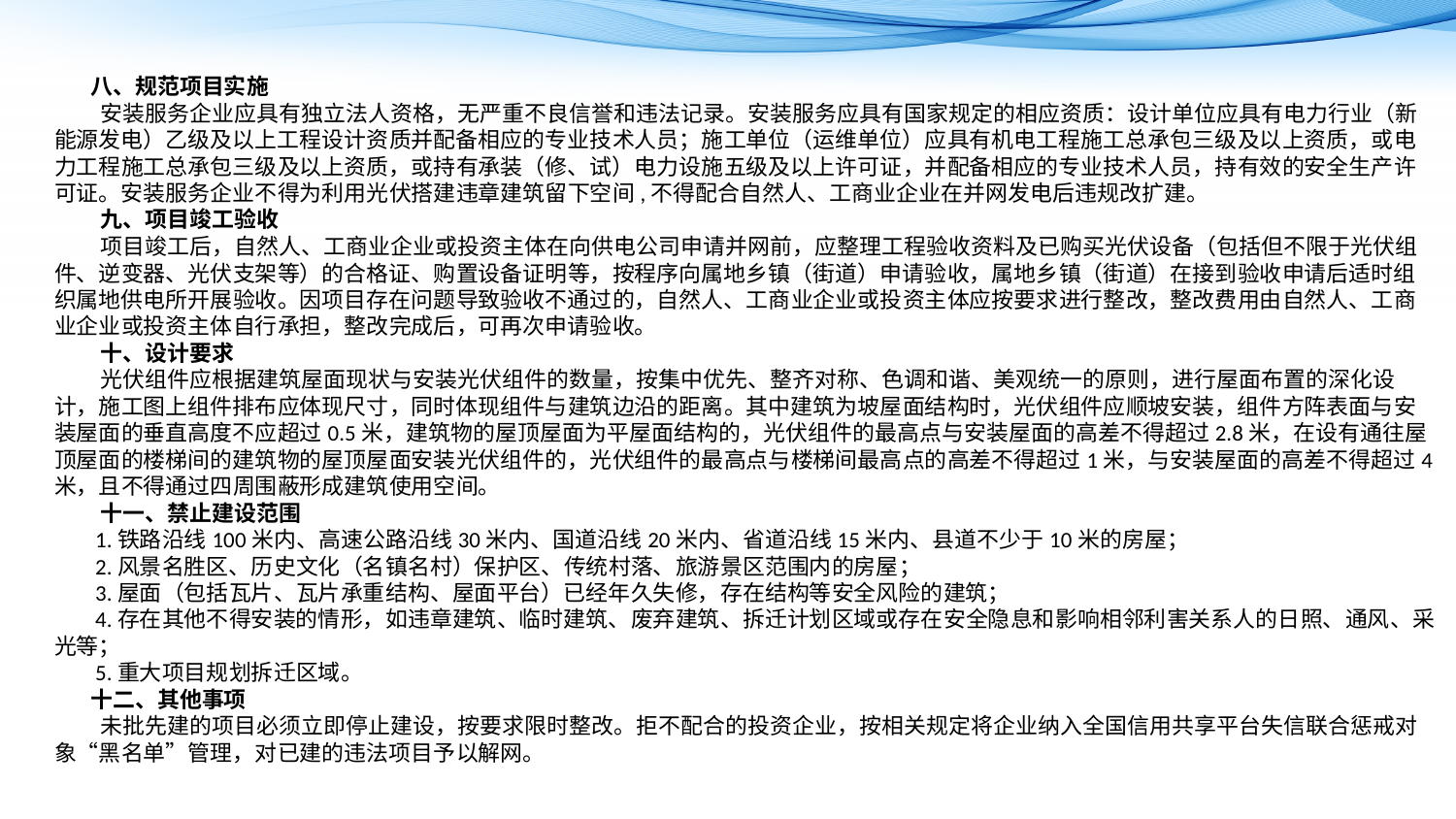

八、规范项目实施
        安装服务企业应具有独立法人资格，无严重不良信誉和违法记录。安装服务应具有国家规定的相应资质：设计单位应具有电力行业（新能源发电）乙级及以上工程设计资质并配备相应的专业技术人员；施工单位（运维单位）应具有机电工程施工总承包三级及以上资质，或电力工程施工总承包三级及以上资质，或持有承装（修、试）电力设施五级及以上许可证，并配备相应的专业技术人员，持有效的安全生产许可证。安装服务企业不得为利用光伏搭建违章建筑留下空间,不得配合自然人、工商业企业在并网发电后违规改扩建。
        九、项目竣工验收
        项目竣工后，自然人、工商业企业或投资主体在向供电公司申请并网前，应整理工程验收资料及已购买光伏设备（包括但不限于光伏组件、逆变器、光伏支架等）的合格证、购置设备证明等，按程序向属地乡镇（街道）申请验收，属地乡镇（街道）在接到验收申请后适时组织属地供电所开展验收。因项目存在问题导致验收不通过的，自然人、工商业企业或投资主体应按要求进行整改，整改费用由自然人、工商业企业或投资主体自行承担，整改完成后，可再次申请验收。
        十、设计要求
        光伏组件应根据建筑屋面现状与安装光伏组件的数量，按集中优先、整齐对称、色调和谐、美观统一的原则，进行屋面布置的深化设计，施工图上组件排布应体现尺寸，同时体现组件与建筑边沿的距离。其中建筑为坡屋面结构时，光伏组件应顺坡安装，组件方阵表面与安装屋面的垂直高度不应超过0.5米，建筑物的屋顶屋面为平屋面结构的，光伏组件的最高点与安装屋面的高差不得超过2.8米，在设有通往屋顶屋面的楼梯间的建筑物的屋顶屋面安装光伏组件的，光伏组件的最高点与楼梯间最高点的高差不得超过1米，与安装屋面的高差不得超过4米，且不得通过四周围蔽形成建筑使用空间。
        十一、禁止建设范围
        1.铁路沿线100米内、高速公路沿线30米内、国道沿线20米内、省道沿线15米内、县道不少于10米的房屋；
        2.风景名胜区、历史文化（名镇名村）保护区、传统村落、旅游景区范围内的房屋；
        3.屋面（包括瓦片、瓦片承重结构、屋面平台）已经年久失修，存在结构等安全风险的建筑；
        4.存在其他不得安装的情形，如违章建筑、临时建筑、废弃建筑、拆迁计划区域或存在安全隐息和影响相邻利害关系人的日照、通风、采光等；
        5.重大项目规划拆迁区域。
      十二、其他事项
        未批先建的项目必须立即停止建设，按要求限时整改。拒不配合的投资企业，按相关规定将企业纳入全国信用共享平台失信联合惩戒对象“黑名单”管理，对已建的违法项目予以解网。